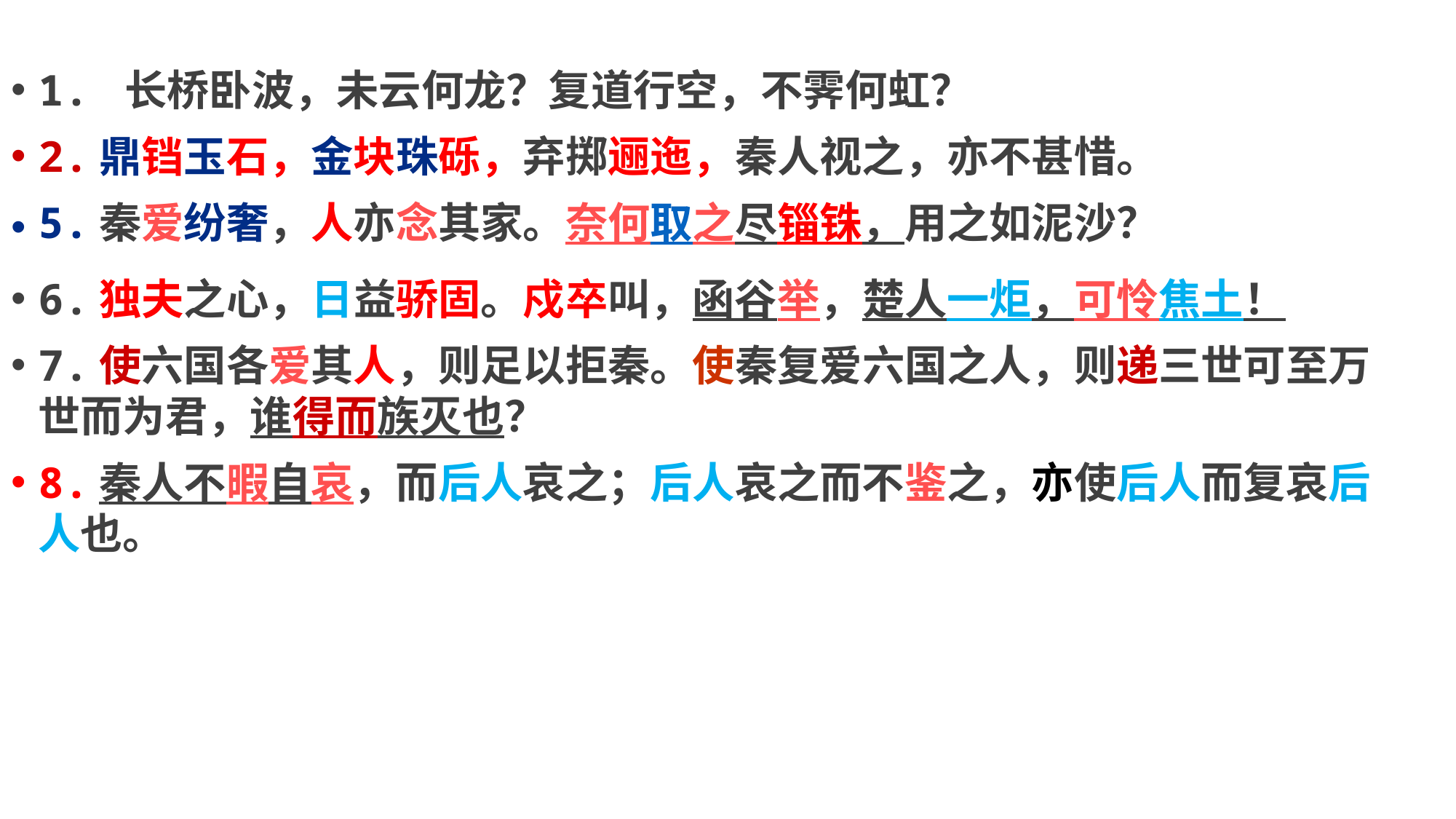

1. 长桥卧波，未云何龙？复道行空，不霁何虹？
2.鼎铛玉石，金块珠砾，弃掷逦迤，秦人视之，亦不甚惜。
5.秦爱纷奢，人亦念其家。奈何取之尽锱铢，用之如泥沙？
6.独夫之心，日益骄固。戍卒叫，函谷举，楚人一炬，可怜焦土！
7.使六国各爱其人，则足以拒秦。使秦复爱六国之人，则递三世可至万世而为君，谁得而族灭也？
8.秦人不暇自哀，而后人哀之；后人哀之而不鉴之，亦使后人而复哀后人也。